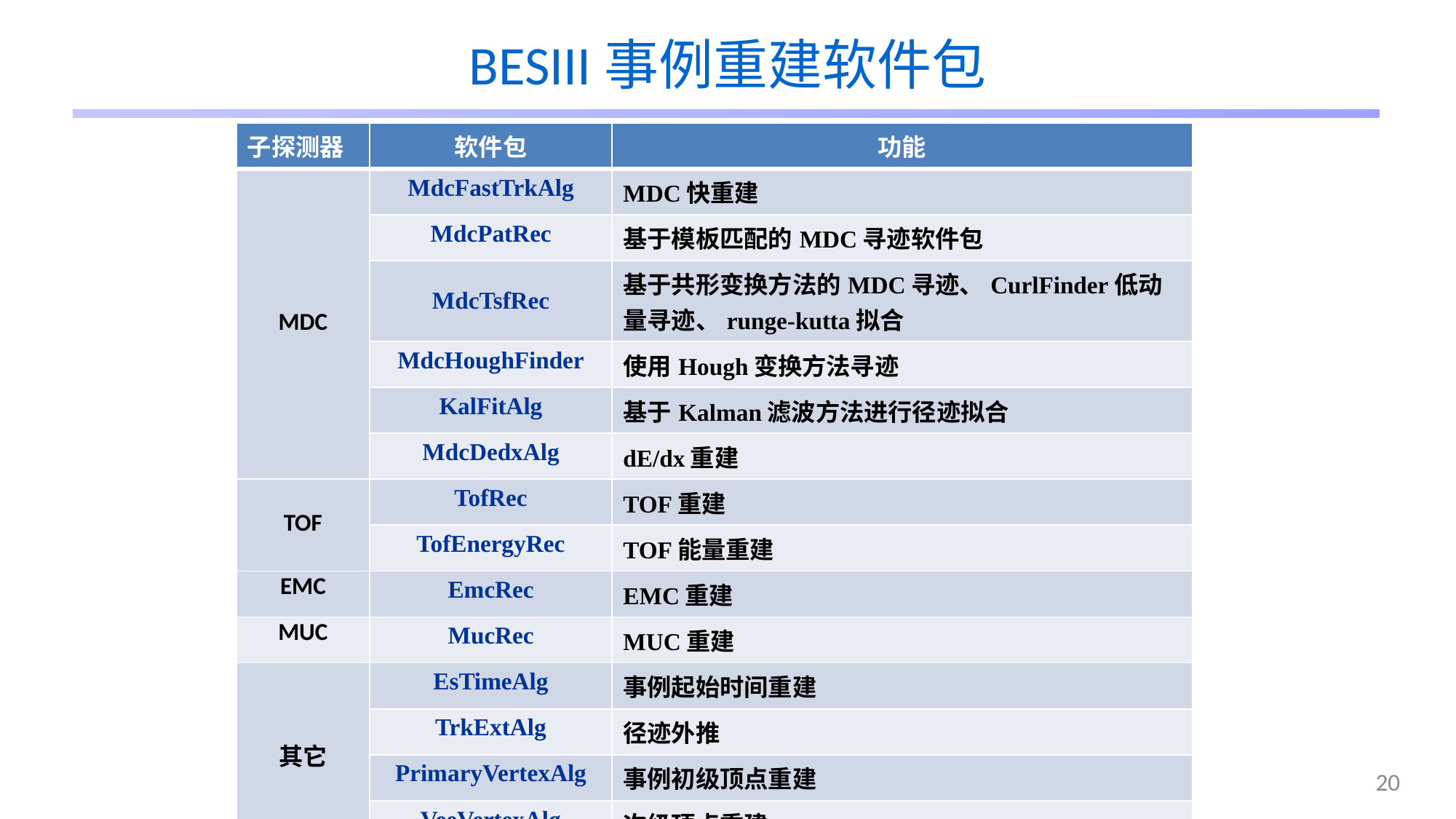

# BESIII事例重建软件包
| 子探测器 | 软件包 | 功能 |
| --- | --- | --- |
| MDC | MdcFastTrkAlg | MDC快重建 |
|  | MdcPatRec | 基于模板匹配的MDC寻迹软件包 |
|  | MdcTsfRec | 基于共形变换方法的MDC寻迹、CurlFinder低动量寻迹、runge-kutta拟合 |
|  | MdcHoughFinder | 使用Hough变换方法寻迹 |
|  | KalFitAlg | 基于Kalman滤波方法进行径迹拟合 |
|  | MdcDedxAlg | dE/dx重建 |
| TOF | TofRec | TOF重建 |
|  | TofEnergyRec | TOF能量重建 |
| EMC | EmcRec | EMC重建 |
| MUC | MucRec | MUC重建 |
| 其它 | EsTimeAlg | 事例起始时间重建 |
|  | TrkExtAlg | 径迹外推 |
|  | PrimaryVertexAlg | 事例初级顶点重建 |
|  | VeeVertexAlg | 次级顶点重建 |
20